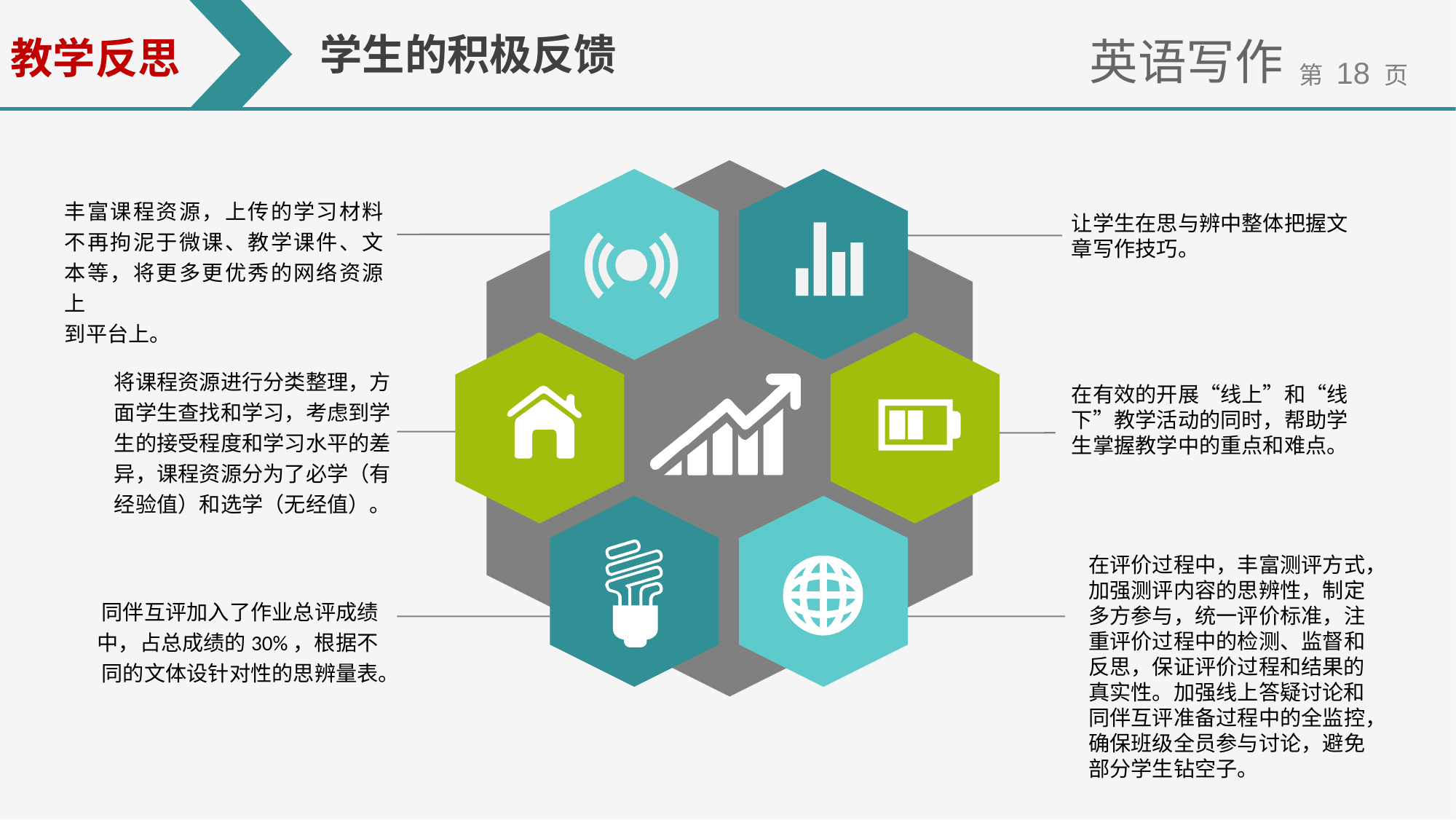

学生的积极反馈
教学反思
英语写作

丰富课程资源，上传的学习材料不再拘泥于微课、教学课件、文本等，将更多更优秀的网络资源上
到平台上。
让学生在思与辨中整体把握文章写作技巧。

将课程资源进行分类整理，方面学生查找和学习，考虑到学生的接受程度和学习水平的差异，课程资源分为了必学（有经验值）和选学（无经值）。

在有效的开展“线上”和“线下”教学活动的同时，帮助学生掌握教学中的重点和难点。

在评价过程中，丰富测评方式，加强测评内容的思辨性，制定多方参与，统一评价标准，注重评价过程中的检测、监督和反思，保证评价过程和结果的真实性。加强线上答疑讨论和同伴互评准备过程中的全监控，确保班级全员参与讨论，避免部分学生钻空子。
同伴互评加入了作业总评成绩中，占总成绩的30%，根据不同的文体设针对性的思辨量表。